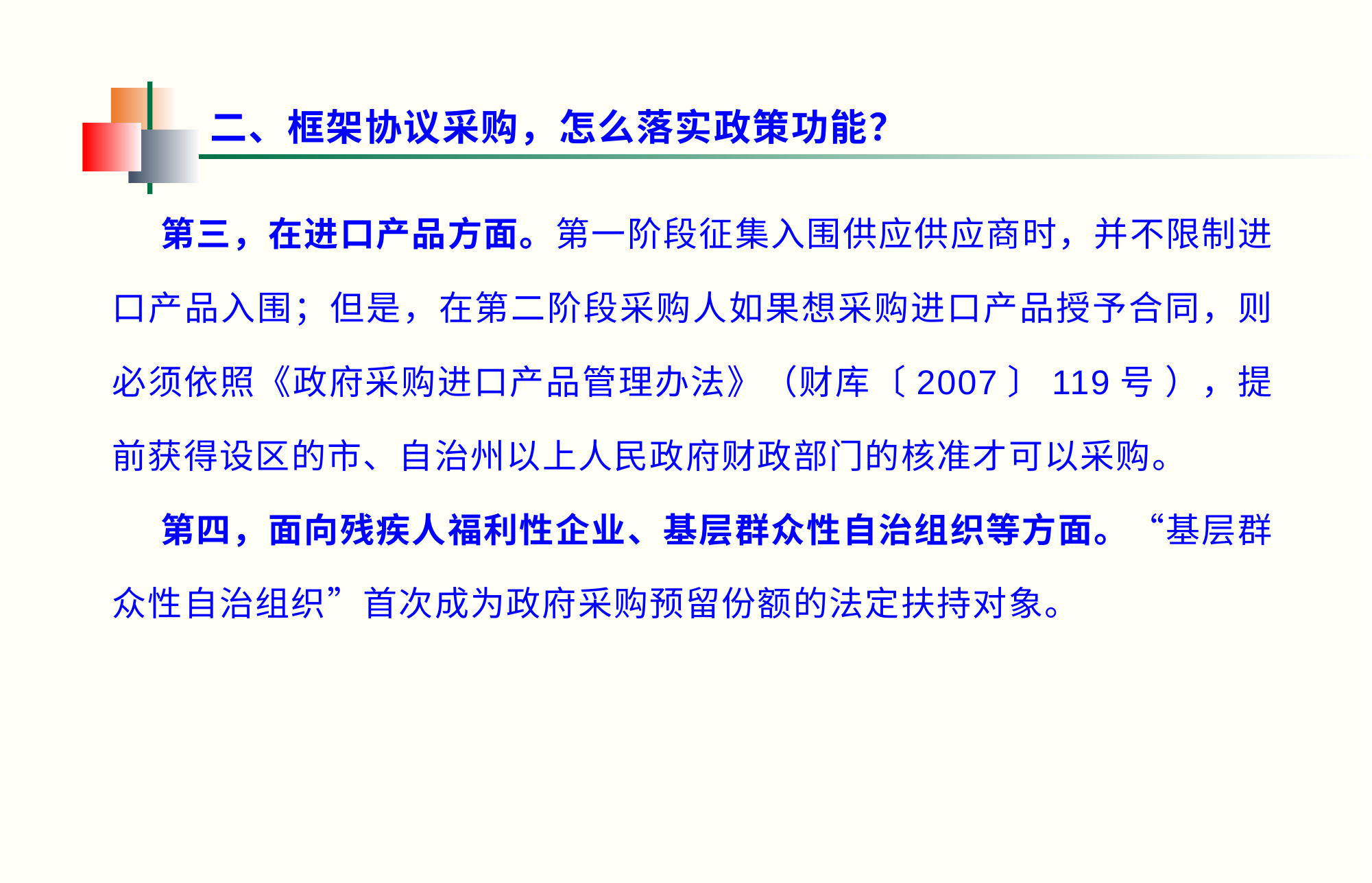

二、框架协议采购，怎么落实政策功能？
第三，在进口产品方面。第一阶段征集入围供应供应商时，并不限制进口产品入围；但是，在第二阶段采购人如果想采购进口产品授予合同，则必须依照《政府采购进口产品管理办法》（财库〔2007〕119号 ），提前获得设区的市、自治州以上人民政府财政部门的核准才可以采购。
第四，面向残疾人福利性企业、基层群众性自治组织等方面。“基层群众性自治组织”首次成为政府采购预留份额的法定扶持对象。